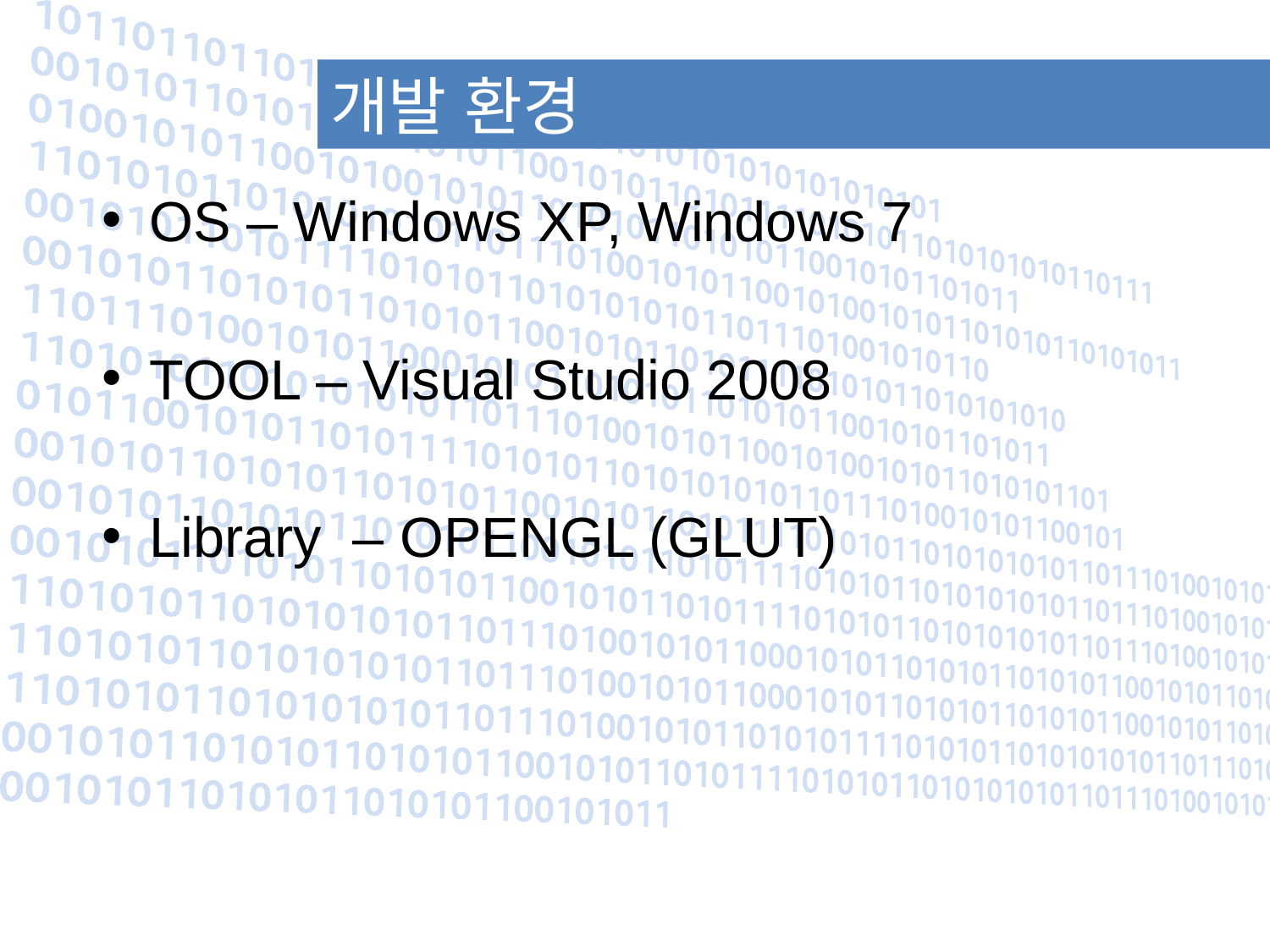

# 개발 환경
OS – Windows XP, Windows 7

TOOL – Visual Studio 2008

Library  – OPENGL (GLUT)